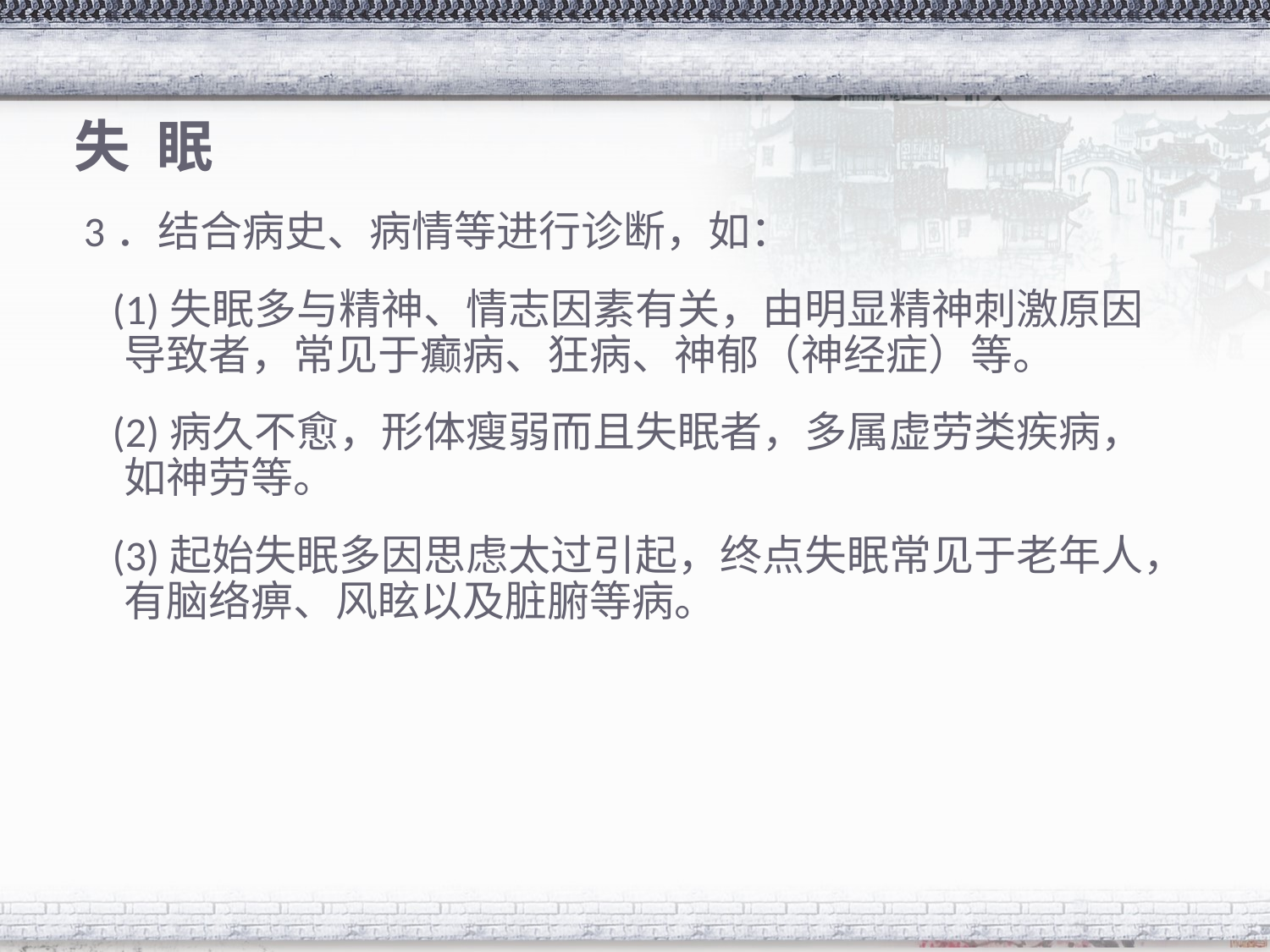

# 失  眠
 3．结合病史、病情等进行诊断，如：
    (1)失眠多与精神、情志因素有关，由明显精神刺激原因导致者，常见于癫病、狂病、神郁（神经症）等。
    (2)病久不愈，形体瘦弱而且失眠者，多属虚劳类疾病，如神劳等。
    (3)起始失眠多因思虑太过引起，终点失眠常见于老年人，有脑络痹、风眩以及脏腑等病。